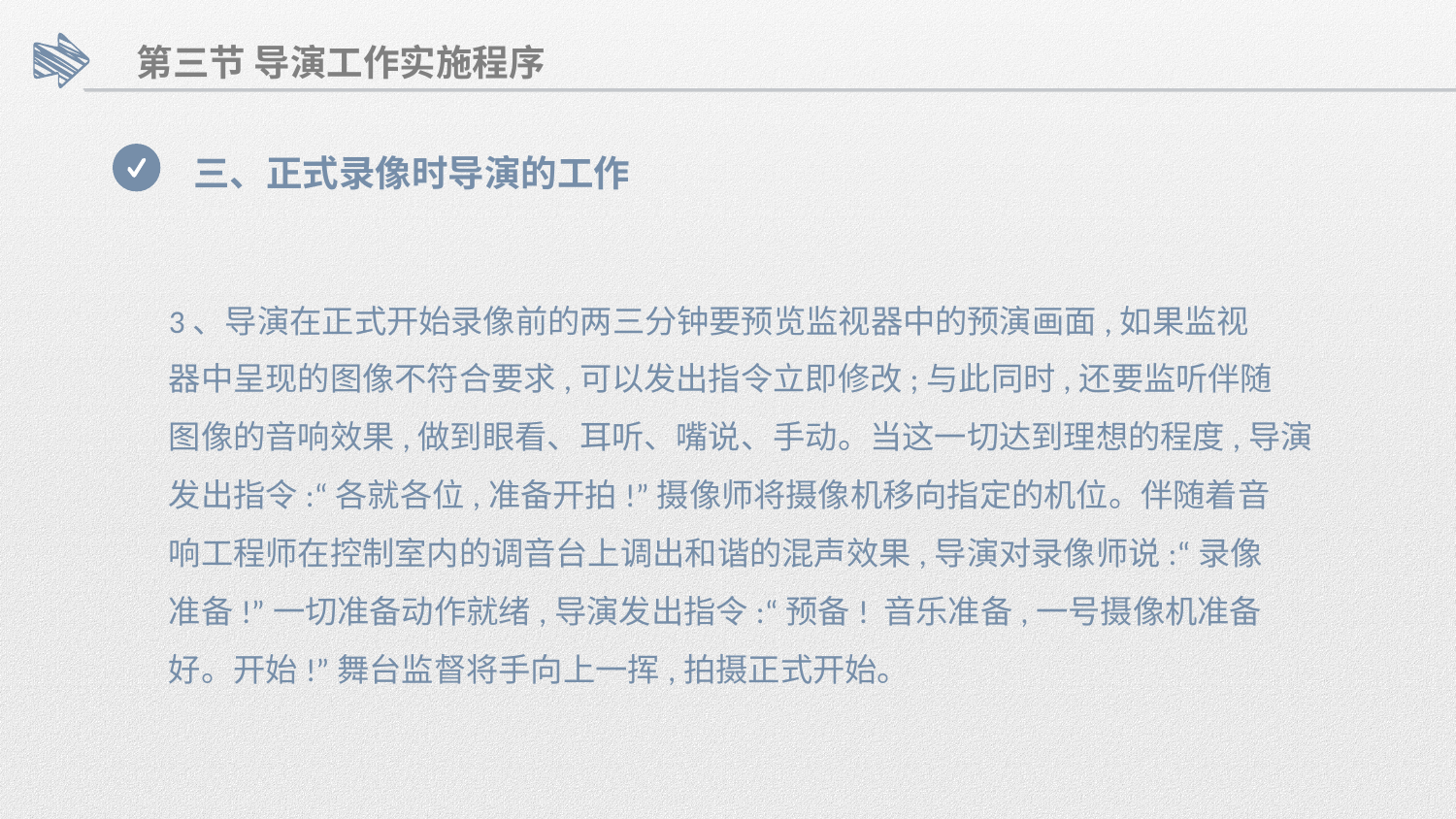

第三节 导演工作实施程序
三、正式录像时导演的工作

3、导演在正式开始录像前的两三分钟要预览监视器中的预演画面,如果监视
器中呈现的图像不符合要求,可以发出指令立即修改;与此同时,还要监听伴随
图像的音响效果,做到眼看、耳听、嘴说、手动。当这一切达到理想的程度,导演
发出指令:“各就各位,准备开拍!”摄像师将摄像机移向指定的机位。伴随着音
响工程师在控制室内的调音台上调出和谐的混声效果,导演对录像师说:“录像
准备!”一切准备动作就绪,导演发出指令:“预备! 音乐准备,一号摄像机准备
好。开始!”舞台监督将手向上一挥,拍摄正式开始。